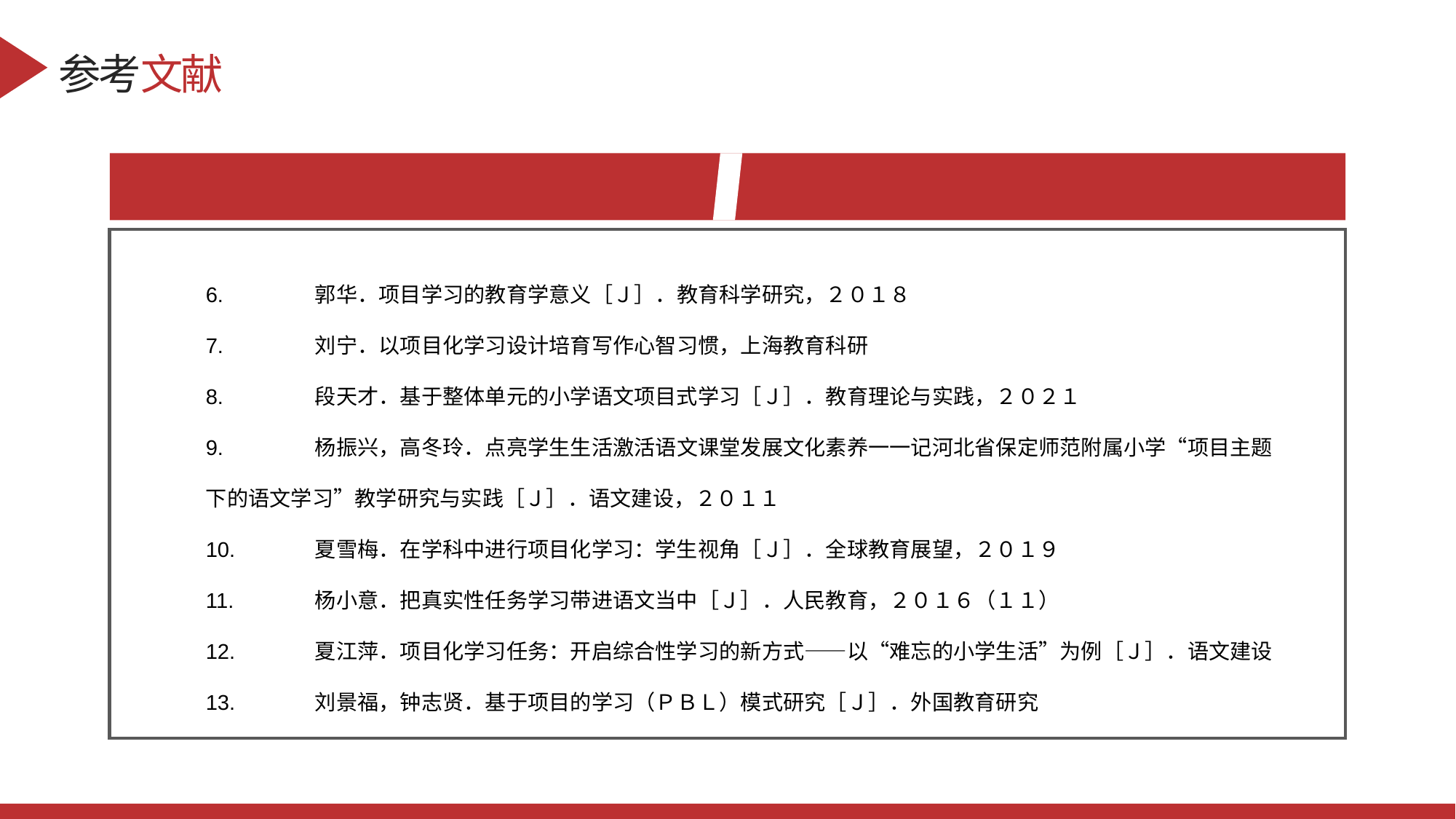

参考文献

6.	郭华．项目学习的教育学意义［Ｊ］．教育科学研究，２０１８
7.	刘宁．以项目化学习设计培育写作心智习惯，上海教育科研
8.	段天才．基于整体单元的小学语文项目式学习［Ｊ］．教育理论与实践，２０２１
9.	杨振兴，高冬玲．点亮学生生活激活语文课堂发展文化素养一一记河北省保定师范附属小学“项目主题下的语文学习”教学研究与实践［Ｊ］．语文建设，２０１１
10.	夏雪梅．在学科中进行项目化学习：学生视角［Ｊ］．全球教育展望，２０１９
11.	杨小意．把真实性任务学习带进语文当中［Ｊ］．人民教育，２０１６（１１）
12.	夏江萍．项目化学习任务：开启综合性学习的新方式——以“难忘的小学生活”为例［Ｊ］．语文建设
13.	刘景福，钟志贤．基于项目的学习（ＰＢＬ）模式研究［Ｊ］．外国教育研究